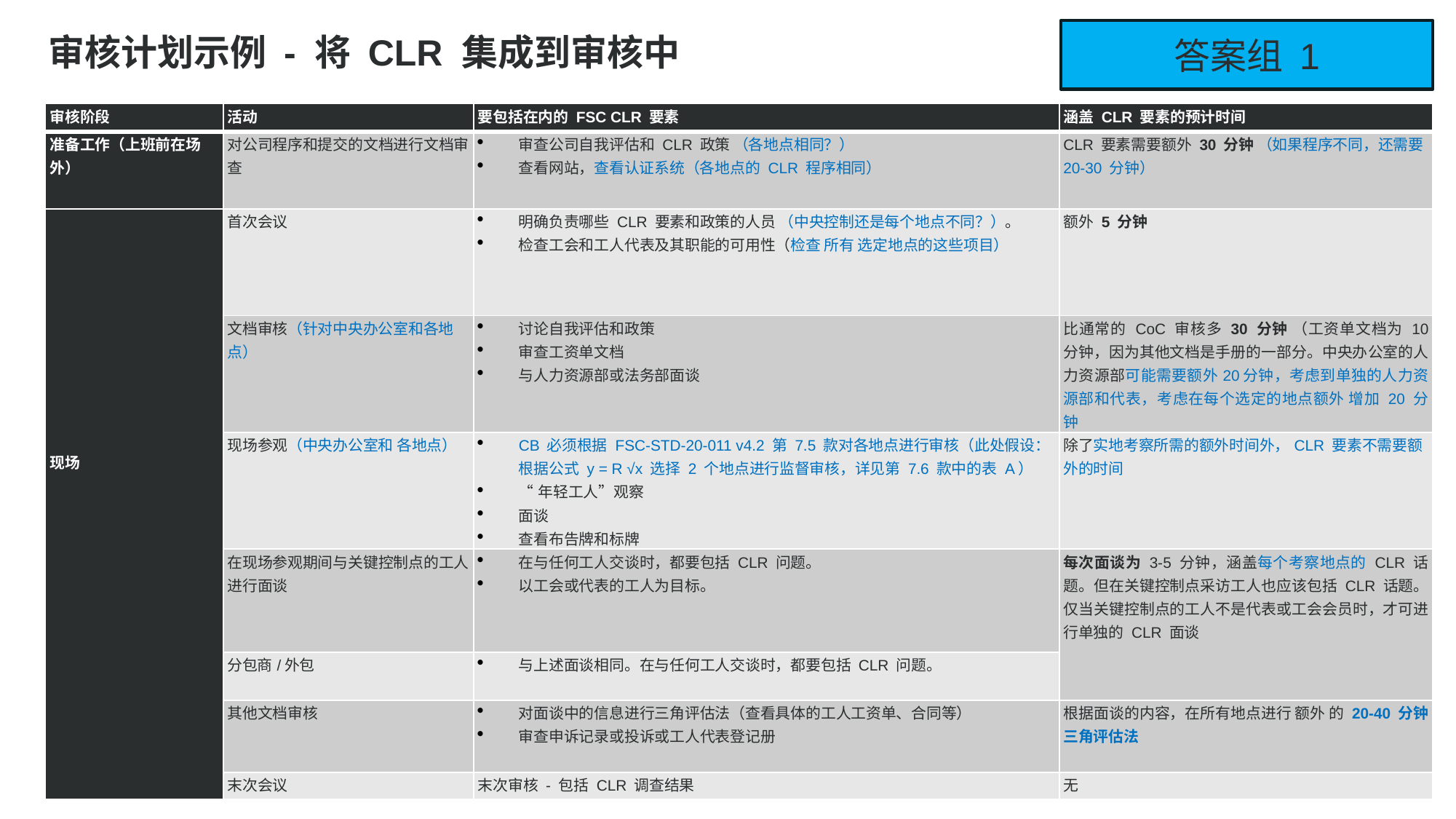

答案组 1
审核计划示例 - 将 CLR 集成到审核中
| 审核阶段 | 活动 | 要包括在内的 FSC CLR 要素 | 涵盖 CLR 要素的预计时间 |
| --- | --- | --- | --- |
| 准备工作（上班前在场外） | 对公司程序和提交的文档进行文档审查 | 审查公司自我评估和 CLR 政策 （各地点相同？） 查看网站，查看认证系统（各地点的 CLR 程序相同） | CLR 要素需要额外 30 分钟 （如果程序不同，还需要 20-30 分钟） |
| 现场 | 首次会议 | 明确负责哪些 CLR 要素和政策的人员 （中央控制还是每个地点不同？）。 检查工会和工人代表及其职能的可用性（检查 所有 选定地点的这些项目） | 额外 5 分钟 |
|  | 文档审核（针对中央办公室和各地点） | 讨论自我评估和政策 审查工资单文档 与人力资源部或法务部面谈 | 比通常的 CoC 审核多 30 分钟 （工资单文档为 10 分钟，因为其他文档是手册的一部分。中央办公室的人力资源部可能需要额外20分钟，考虑到单独的人力资源部和代表，考虑在每个选定的地点额外 增加 20 分钟 |
|  | 现场参观（中央办公室和 各地点） | CB 必须根据 FSC-STD-20-011 v4.2 第 7.5 款对各地点进行审核（此处假设：根据公式 y = R √x 选择 2 个地点进行监督审核，详见第 7.6 款中的表 A） “年轻工人”观察 面谈 查看布告牌和标牌 | 除了实地考察所需的额外时间外，CLR 要素不需要额外的时间 |
|  | 在现场参观期间与关键控制点的工人进行面谈 | 在与任何工人交谈时，都要包括 CLR 问题。 以工会或代表的工人为目标。 | 每次面谈为 3-5 分钟，涵盖每个考察地点的 CLR 话题。但在关键控制点采访工人也应该包括 CLR 话题。仅当关键控制点的工人不是代表或工会会员时，才可进行单独的 CLR 面谈 |
|  | 分包商/外包 | 与上述面谈相同。在与任何工人交谈时，都要包括 CLR 问题。 |  |
|  | 其他文档审核 | 对面谈中的信息进行三角评估法（查看具体的工人工资单、合同等） 审查申诉记录或投诉或工人代表登记册 | 根据面谈的内容，在所有地点进行 额外 的 20-40 分钟三角评估法 |
|  | 末次会议 | 末次审核 - 包括 CLR 调查结果 | 无 |